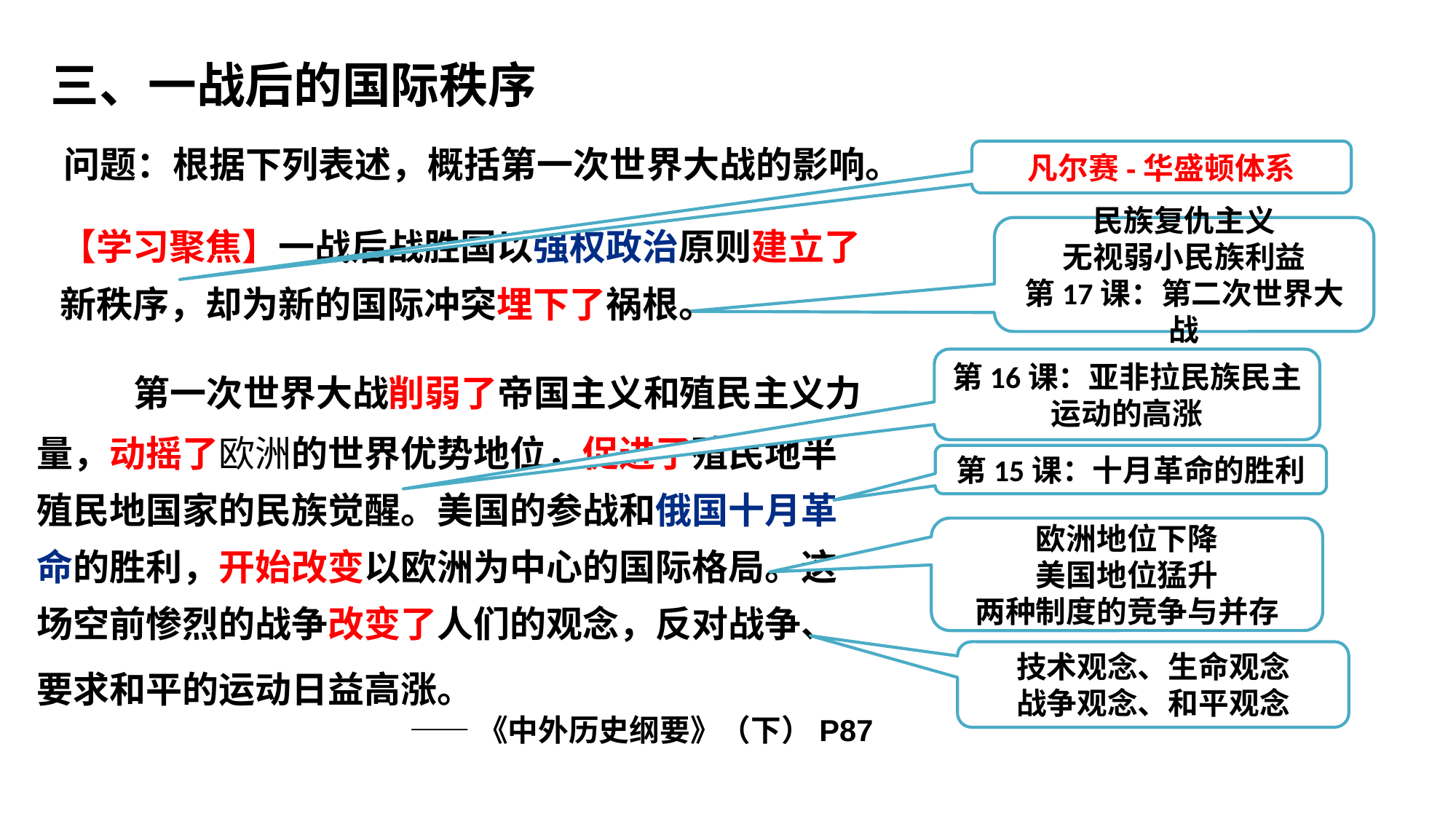

三、一战后的国际秩序
问题：根据下列表述，概括第一次世界大战的影响。
凡尔赛-华盛顿体系
【学习聚焦】一战后战胜国以强权政治原则建立了新秩序，却为新的国际冲突埋下了祸根。
民族复仇主义
无视弱小民族利益
第17课：第二次世界大战
       第一次世界大战削弱了帝国主义和殖民主义力量，动摇了欧洲的世界优势地位，促进了殖民地半殖民地国家的民族觉醒。美国的参战和俄国十月革命的胜利，开始改变以欧洲为中心的国际格局。这场空前惨烈的战争改变了人们的观念，反对战争、要求和平的运动日益高涨。
——《中外历史纲要》（下）P87
第16课：亚非拉民族民主运动的高涨
第15课：十月革命的胜利
欧洲地位下降
美国地位猛升
两种制度的竞争与并存
技术观念、生命观念
战争观念、和平观念